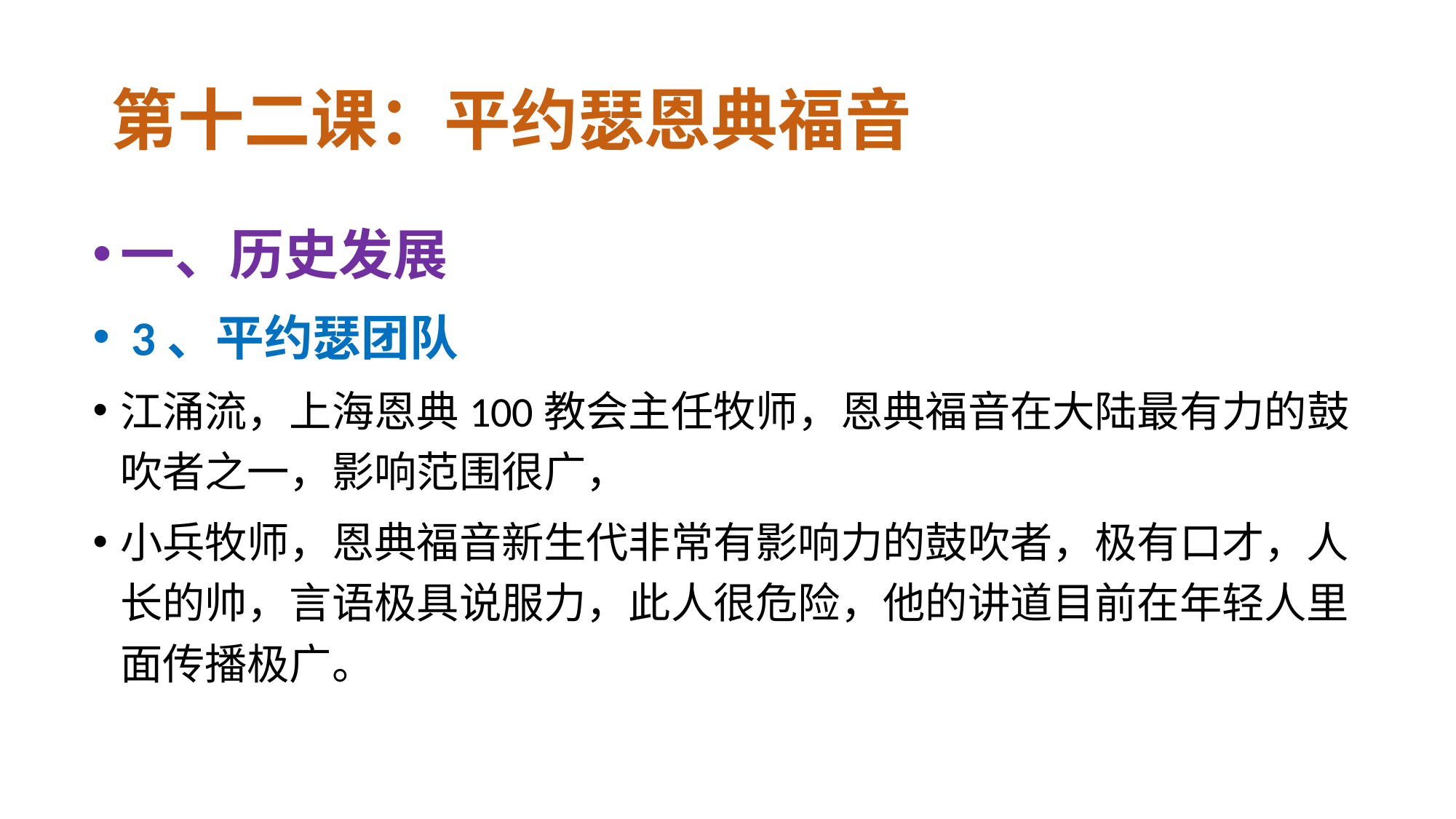

# 第十二课：平约瑟恩典福音
一、历史发展
 3、平约瑟团队
江涌流，上海恩典100教会主任牧师，恩典福音在大陆最有力的鼓吹者之一，影响范围很广，
小兵牧师，恩典福音新生代非常有影响力的鼓吹者，极有口才，人长的帅，言语极具说服力，此人很危险，他的讲道目前在年轻人里面传播极广。